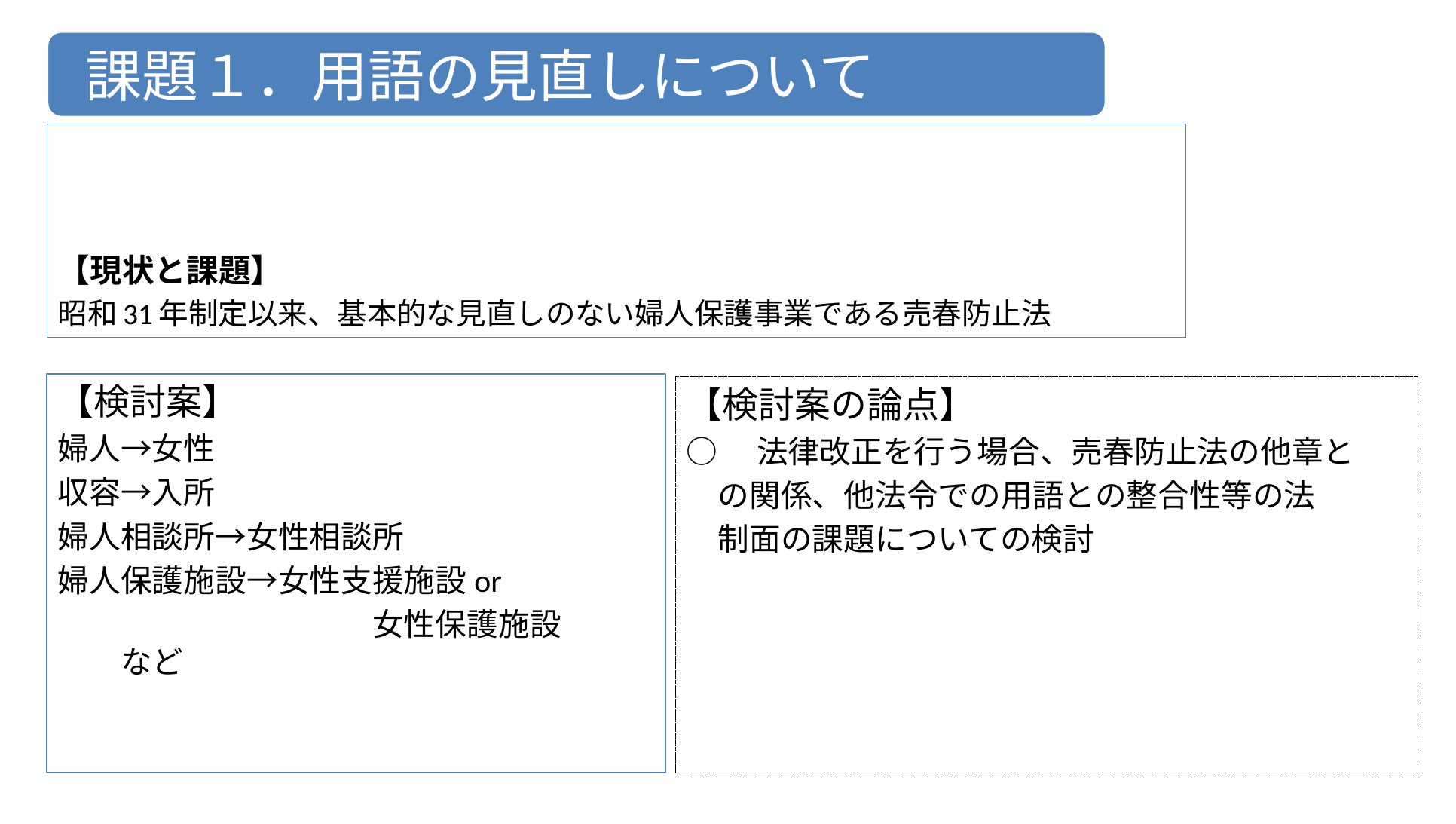

課題１．用語の見直しについて

【現状と課題】
昭和31年制定以来、基本的な見直しのない婦人保護事業である売春防止法

【検討案】
婦人→女性
収容→入所
婦人相談所→女性相談所
婦人保護施設→女性支援施設or
　　　　　　　　　　女性保護施設　　　　など
【検討案の論点】
○　法律改正を行う場合、売春防止法の他章と
　の関係、他法令での用語との整合性等の法
　制面の課題についての検討